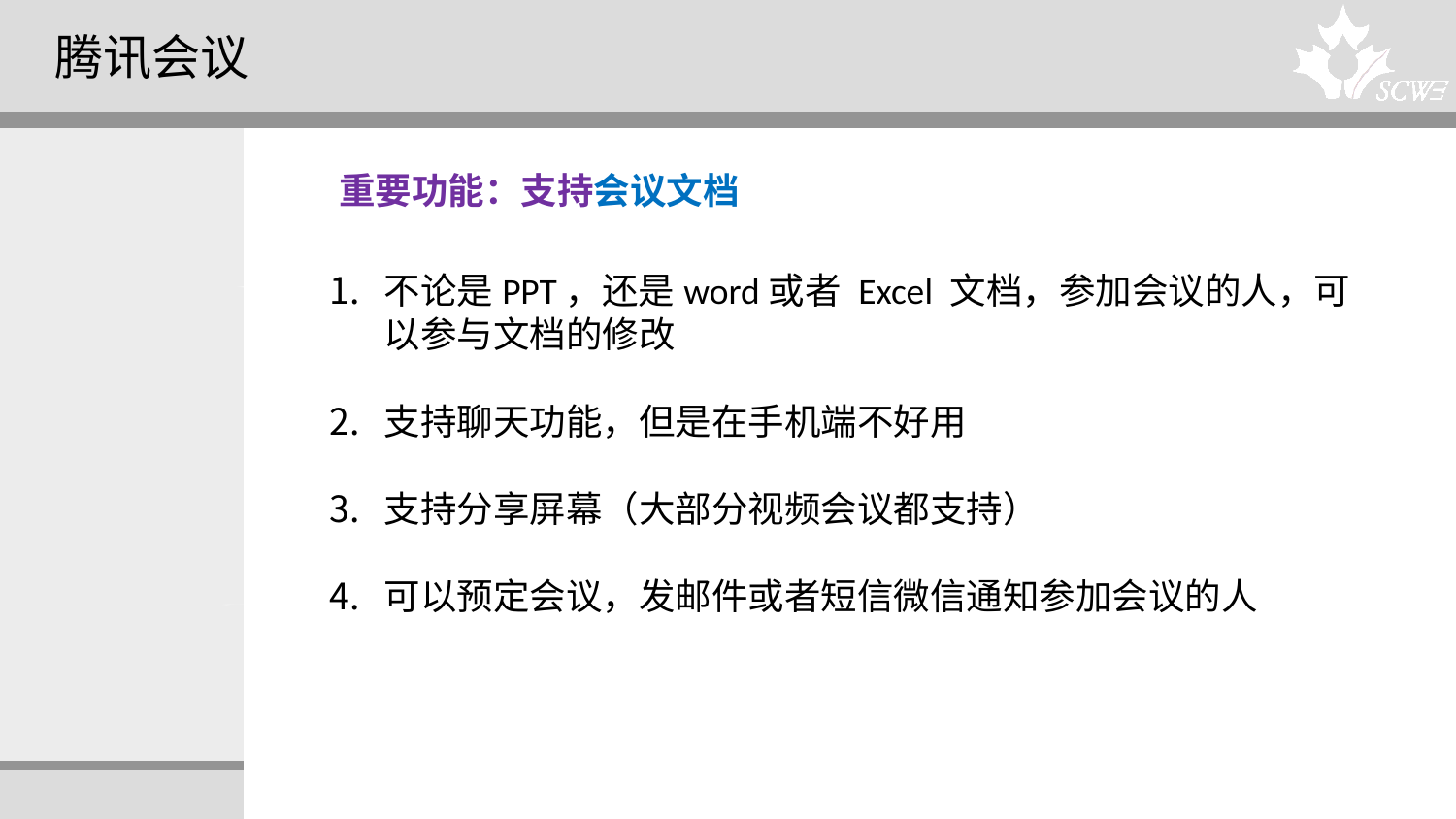

腾讯会议
   重要功能：支持会议文档
不论是PPT，还是word或者 Excel 文档，参加会议的人，可以参与文档的修改

支持聊天功能，但是在手机端不好用

支持分享屏幕（大部分视频会议都支持）

可以预定会议，发邮件或者短信微信通知参加会议的人